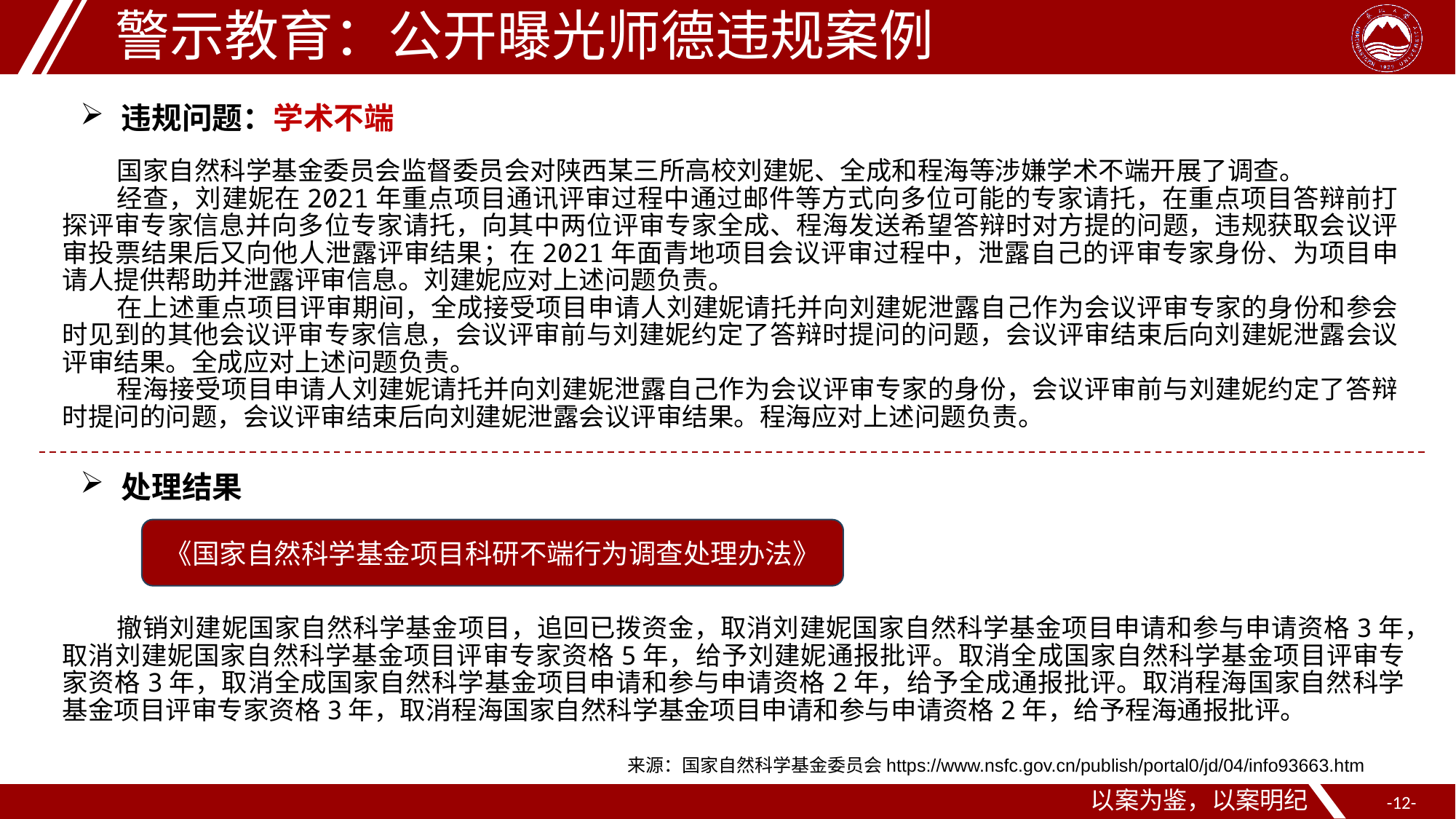

警示教育：公开曝光师德违规案例
违规问题：学术不端
国家自然科学基金委员会监督委员会对陕西某三所高校刘建妮、全成和程海等涉嫌学术不端开展了调查。
经查，刘建妮在2021年重点项目通讯评审过程中通过邮件等方式向多位可能的专家请托，在重点项目答辩前打探评审专家信息并向多位专家请托，向其中两位评审专家全成、程海发送希望答辩时对方提的问题，违规获取会议评审投票结果后又向他人泄露评审结果；在2021年面青地项目会议评审过程中，泄露自己的评审专家身份、为项目申请人提供帮助并泄露评审信息。刘建妮应对上述问题负责。
在上述重点项目评审期间，全成接受项目申请人刘建妮请托并向刘建妮泄露自己作为会议评审专家的身份和参会时见到的其他会议评审专家信息，会议评审前与刘建妮约定了答辩时提问的问题，会议评审结束后向刘建妮泄露会议评审结果。全成应对上述问题负责。
程海接受项目申请人刘建妮请托并向刘建妮泄露自己作为会议评审专家的身份，会议评审前与刘建妮约定了答辩时提问的问题，会议评审结束后向刘建妮泄露会议评审结果。程海应对上述问题负责。
处理结果
《国家自然科学基金项目科研不端行为调查处理办法》
撤销刘建妮国家自然科学基金项目，追回已拨资金，取消刘建妮国家自然科学基金项目申请和参与申请资格3年，取消刘建妮国家自然科学基金项目评审专家资格5年，给予刘建妮通报批评。取消全成国家自然科学基金项目评审专家资格3年，取消全成国家自然科学基金项目申请和参与申请资格2年，给予全成通报批评。取消程海国家自然科学基金项目评审专家资格3年，取消程海国家自然科学基金项目申请和参与申请资格2年，给予程海通报批评。
来源：国家自然科学基金委员会https://www.nsfc.gov.cn/publish/portal0/jd/04/info93663.htm

以案为鉴，以案明纪
-12-